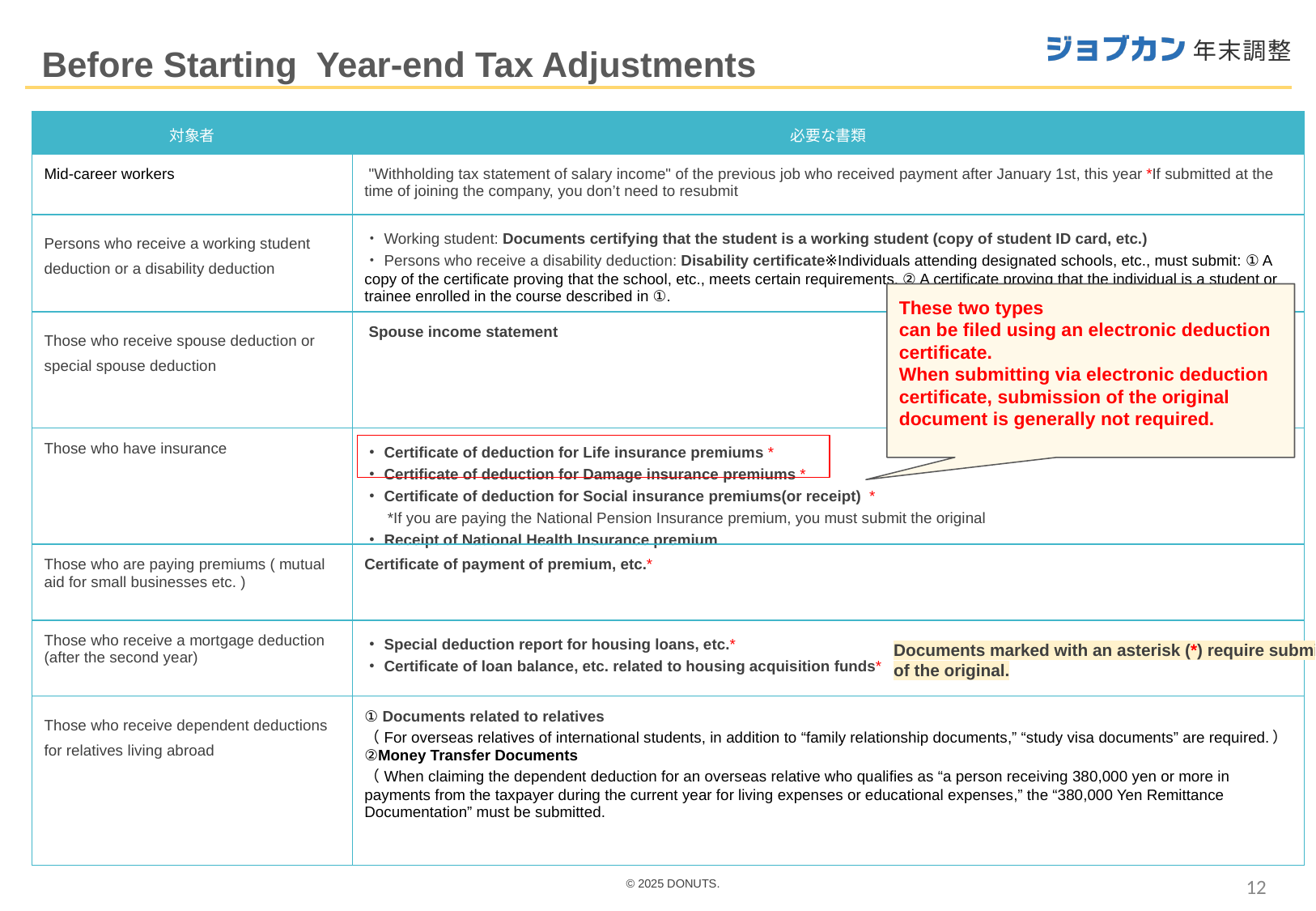

Before Starting  Year-end Tax Adjustments
| 対象者 | 必要な書類 |
| --- | --- |
| Mid-career workers | "Withholding tax statement of salary income" of the previous job who received payment after January 1st, this year \*If submitted at the time of joining the company, you don’t need to resubmit |
| Persons who receive a working student deduction or a disability deduction | ・Working student: Documents certifying that the student is a working student (copy of student ID card, etc.) ・Persons who receive a disability deduction: Disability certificate※Individuals attending designated schools, etc., must submit: ① A copy of the certificate proving that the school, etc., meets certain requirements. ② A certificate proving that the individual is a student or trainee enrolled in the course described in ①. |
| Those who receive spouse deduction or special spouse deduction | Spouse income statement |
| Those who have insurance | ・Certificate of deduction for Life insurance premiums \* ・Certificate of deduction for Damage insurance premiums \* ・Certificate of deduction for Social insurance premiums(or receipt) \* 　 \*If you are paying the National Pension Insurance premium, you must submit the original ・Receipt of National Health Insurance premium |
| Those who are paying premiums ( mutual aid for small businesses etc. ) | Certificate of payment of premium, etc.\* |
| Those who receive a mortgage deduction (after the second year) | ・Special deduction report for housing loans, etc.\* ・Certificate of loan balance, etc. related to housing acquisition funds\* |
| Those who receive dependent deductions for relatives living abroad | ① Documents related to relatives （For overseas relatives of international students, in addition to “family relationship documents,” “study visa documents” are required.） ②Money Transfer Documents （When claiming the dependent deduction for an overseas relative who qualifies as “a person receiving 380,000 yen or more in payments from the taxpayer during the current year for living expenses or educational expenses,” the “380,000 Yen Remittance Documentation” must be submitted. |
These two types
can be filed using an electronic deduction certificate.
When submitting via electronic deduction certificate, submission of the original document is generally not required.

Documents marked with an asterisk (*) require submission of the original.
12